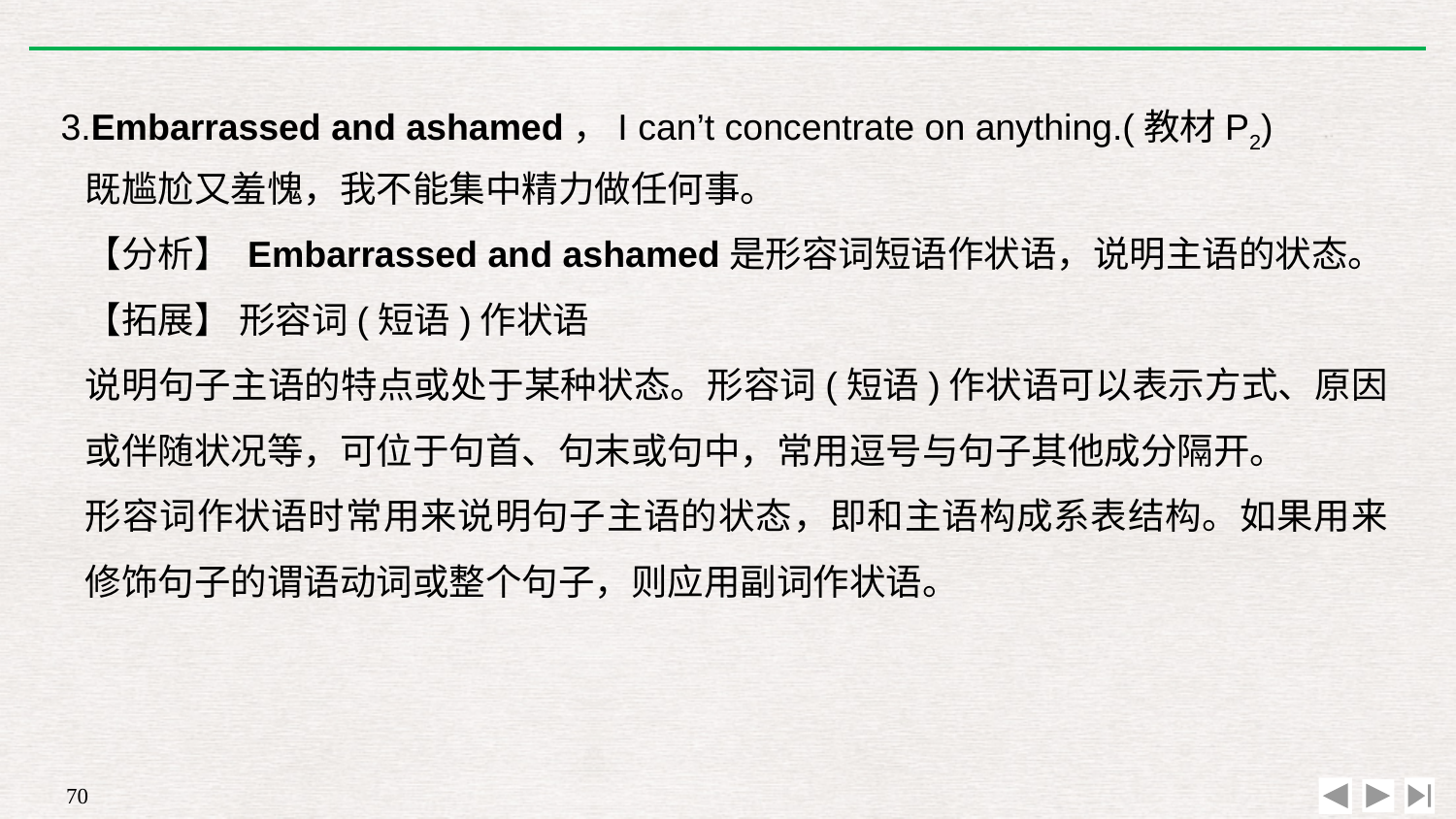

3.Embarrassed and ashamed，I can’t concentrate on anything.(教材P2)
既尴尬又羞愧，我不能集中精力做任何事。
【分析】 Embarrassed and ashamed是形容词短语作状语，说明主语的状态。
【拓展】 形容词(短语)作状语
说明句子主语的特点或处于某种状态。形容词(短语)作状语可以表示方式、原因或伴随状况等，可位于句首、句末或句中，常用逗号与句子其他成分隔开。
形容词作状语时常用来说明句子主语的状态，即和主语构成系表结构。如果用来修饰句子的谓语动词或整个句子，则应用副词作状语。